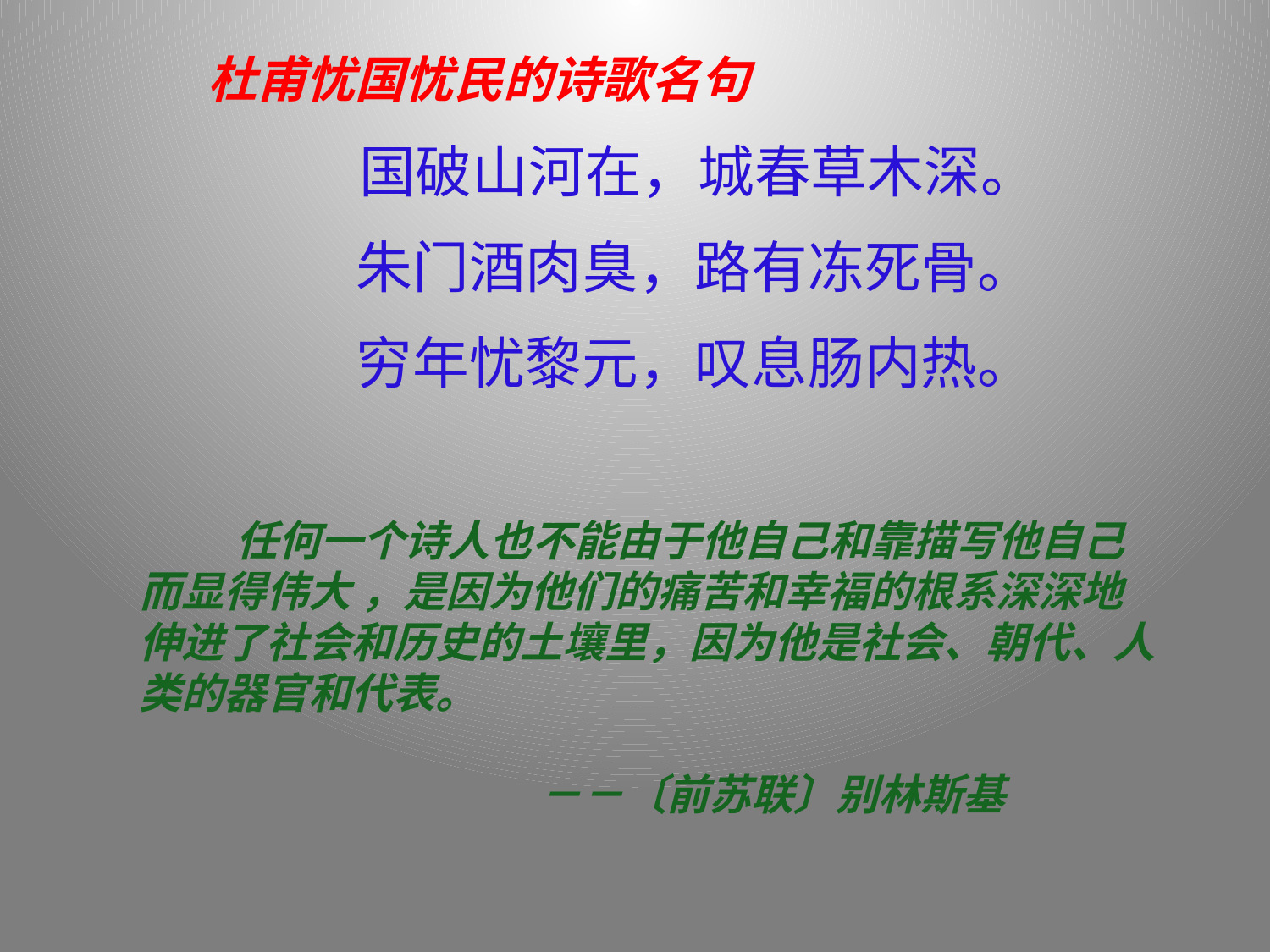

杜甫忧国忧民的诗歌名句
                      国破山河在，城春草木深。
                朱门酒肉臭，路有冻死骨。
                穷年忧黎元，叹息肠内热。

         任何一个诗人也不能由于他自己和靠描写他自己而显得伟大 ，是因为他们的痛苦和幸福的根系深深地伸进了社会和历史的土壤里，因为他是社会、朝代、人类的器官和代表。
                                          －－〔前苏联〕别林斯基